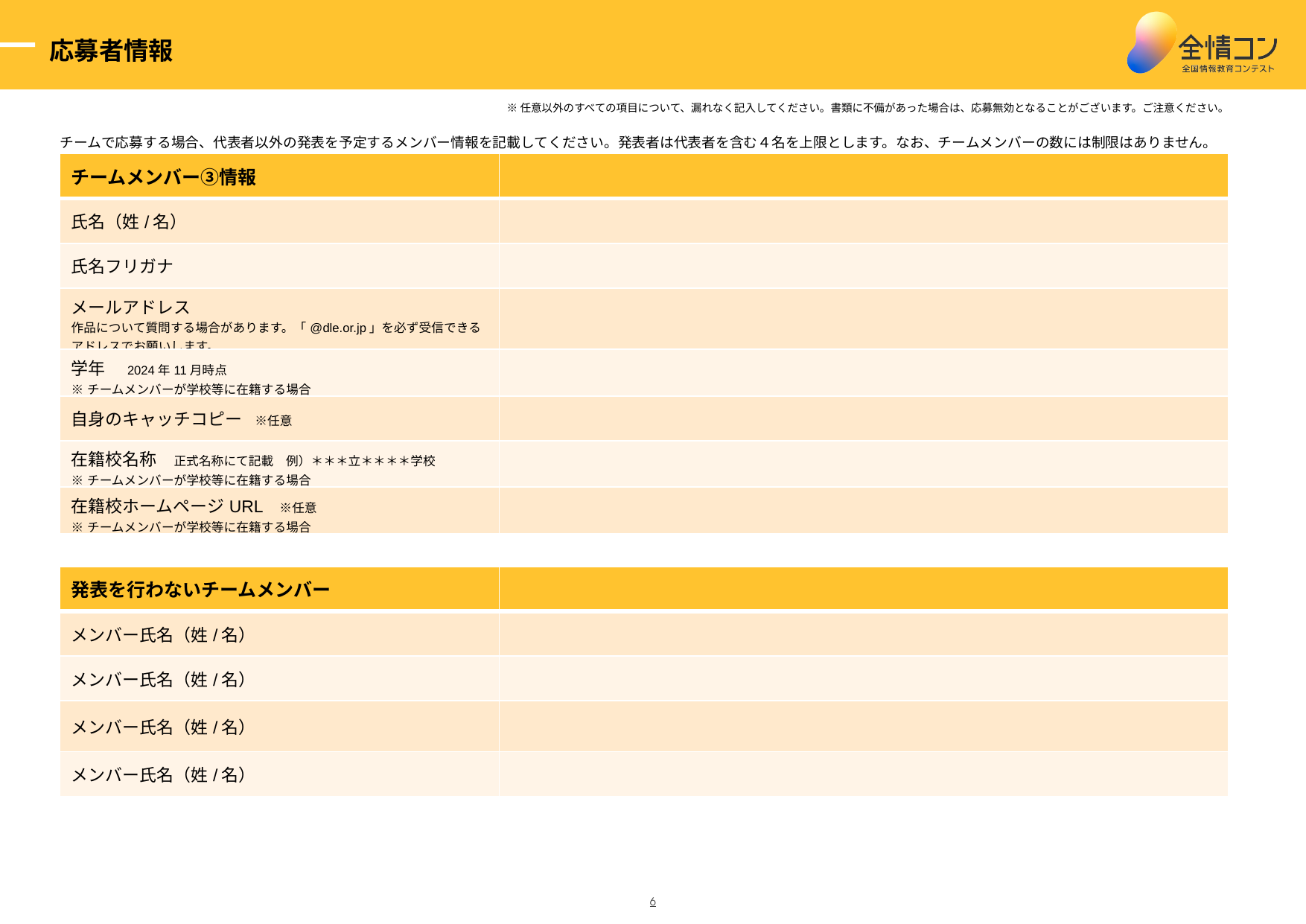

応募者情報
※任意以外のすべての項目について、漏れなく記入してください。書類に不備があった場合は、応募無効となることがございます。ご注意ください。
チームで応募する場合、代表者以外の発表を予定するメンバー情報を記載してください。発表者は代表者を含む４名を上限とします。なお、チームメンバーの数には制限はありません。
| チームメンバー③情報 |  |
| --- | --- |
| 氏名（姓/名） |  |
| 氏名フリガナ |  |
| メールアドレス 作品について質問する場合があります。「@dle.or.jp」を必ず受信できるアドレスでお願いします。 |  |
| 学年　2024年11月時点　 ※チームメンバーが学校等に在籍する場合 |  |
| 自身のキャッチコピー　※任意 |  |
| 在籍校名称　正式名称にて記載　例）＊＊＊立＊＊＊＊学校 ※チームメンバーが学校等に在籍する場合 |  |
| 在籍校ホームページURL　※任意 ※チームメンバーが学校等に在籍する場合 |  |
| 発表を行わないチームメンバー |  |
| --- | --- |
| メンバー氏名（姓/名） |  |
| メンバー氏名（姓/名） |  |
| メンバー氏名（姓/名） |  |
| メンバー氏名（姓/名） |  |
6